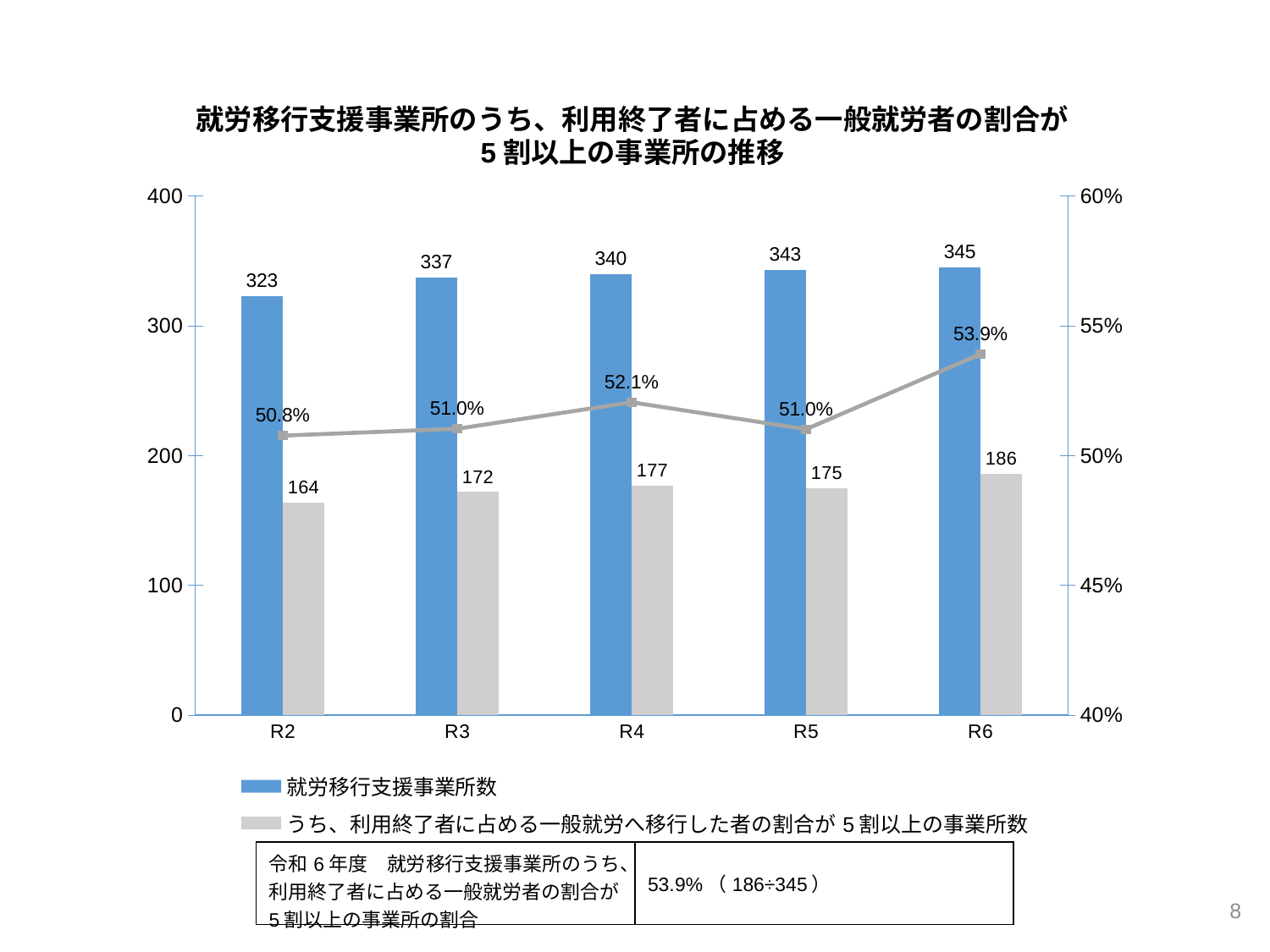

就労移行支援事業所のうち、利用終了者に占める一般就労者の割合が
5割以上の事業所の推移

### Chart

| Category | 就労移行支援事業所数 | うち、利用終了者に占める一般就労へ移行した者の割合が5割以上の事業所数 |  |
|---|---|---|---|
| R2 | 323.0 | 164.0 | 0.5077399380804953 |
| R3 | 337.0 | 172.0 | 0.5103857566765578 |
| R4 | 340.0 | 177.0 | 0.5205882352941177 |
| R5 | 343.0 | 175.0 | 0.5102040816326531 |
| R6 | 345.0 | 186.0 | 0.5391304347826087 |
| 令和6年度　就労移行支援事業所のうち、 利用終了者に占める一般就労者の割合が 5割以上の事業所の割合 | 53.9%（186÷345） |
| --- | --- |
8